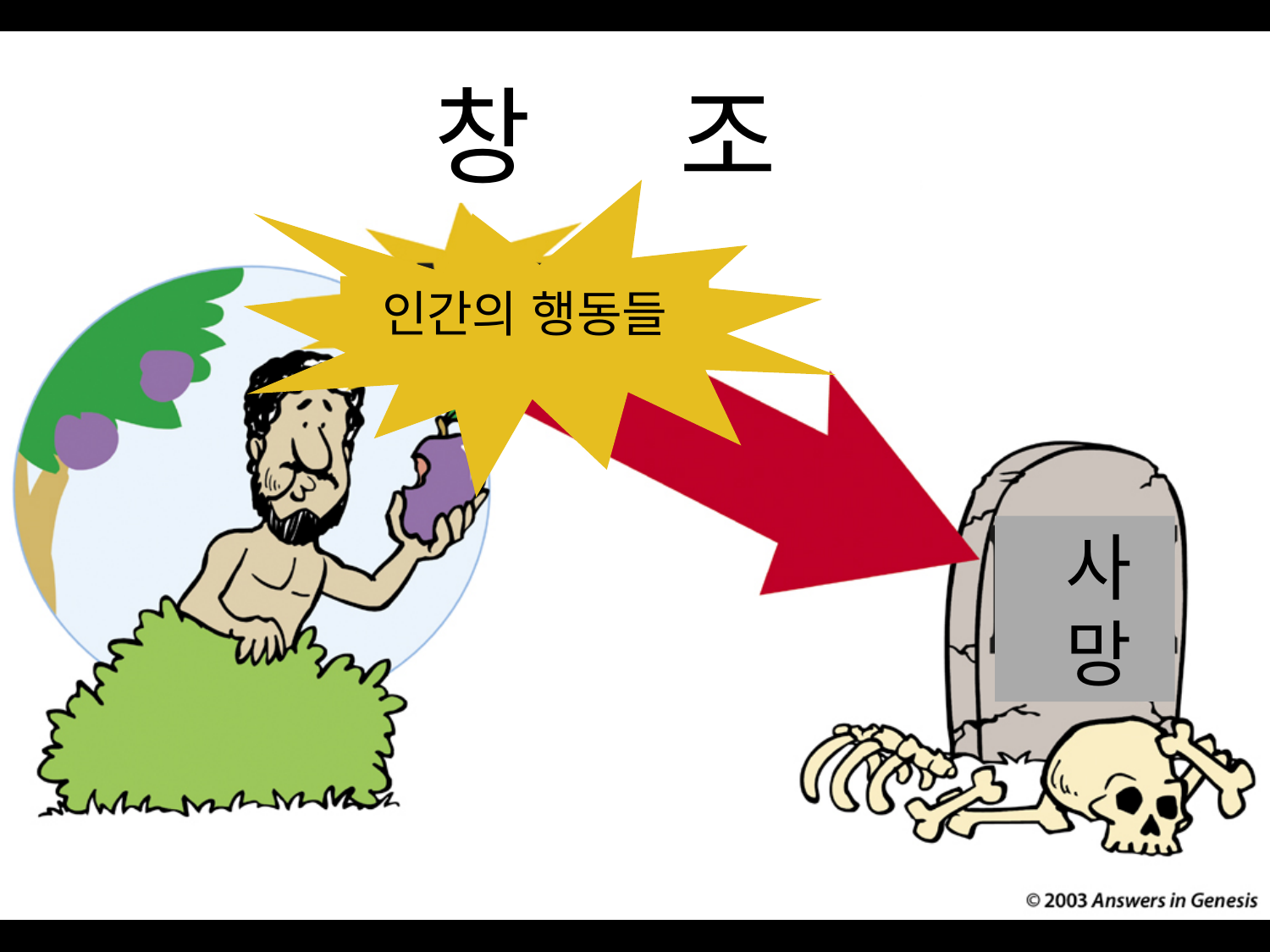

# Creation: Actions-Death 00412

    창     조

인간의 행동들
  사
  망